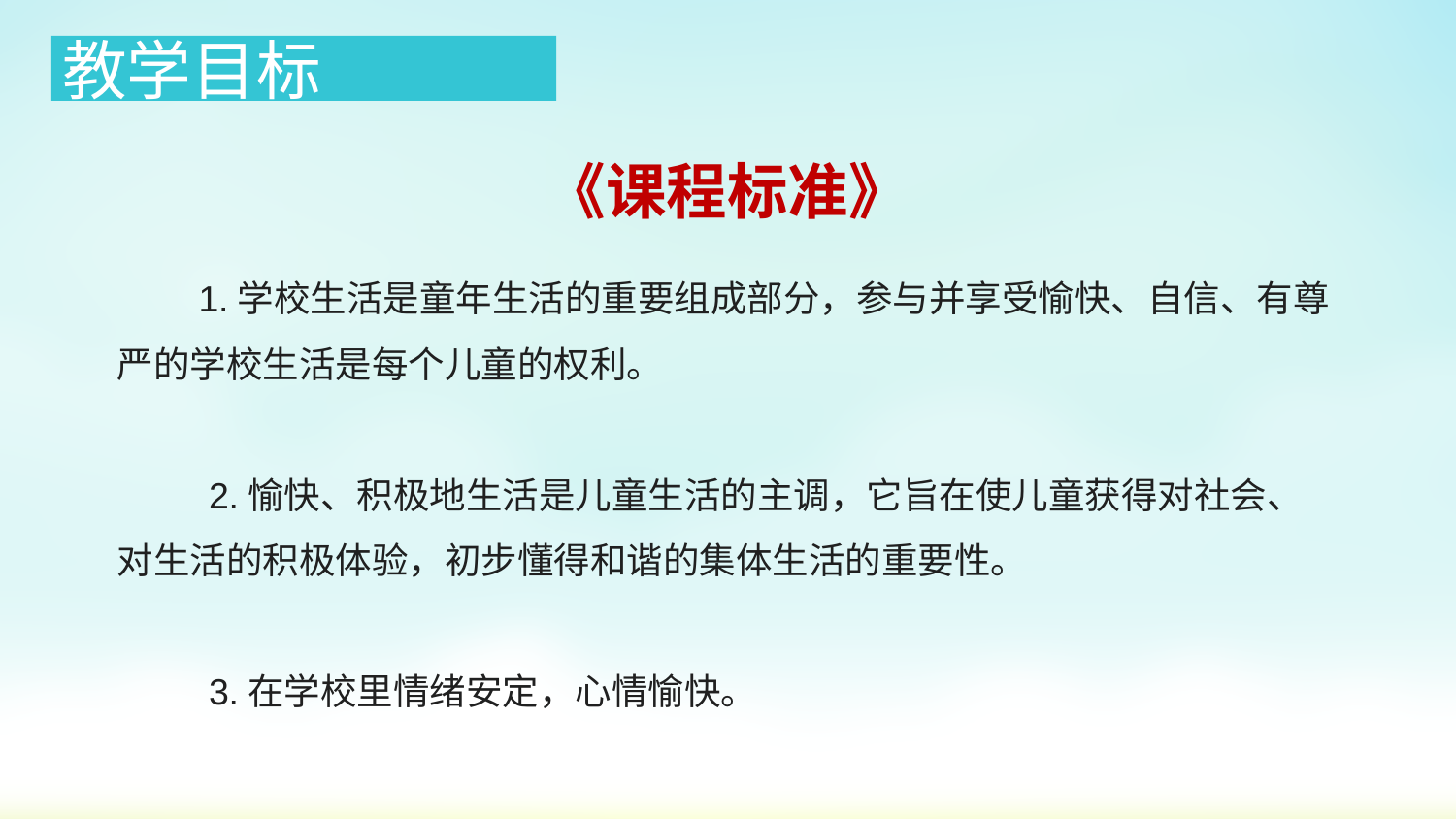

教学目标
《课程标准》
        1.学校生活是童年生活的重要组成部分，参与并享受愉快、自信、有尊严的学校生活是每个儿童的权利。

         2.愉快、积极地生活是儿童生活的主调，它旨在使儿童获得对社会、对生活的积极体验，初步懂得和谐的集体生活的重要性。

         3.在学校里情绪安定，心情愉快。